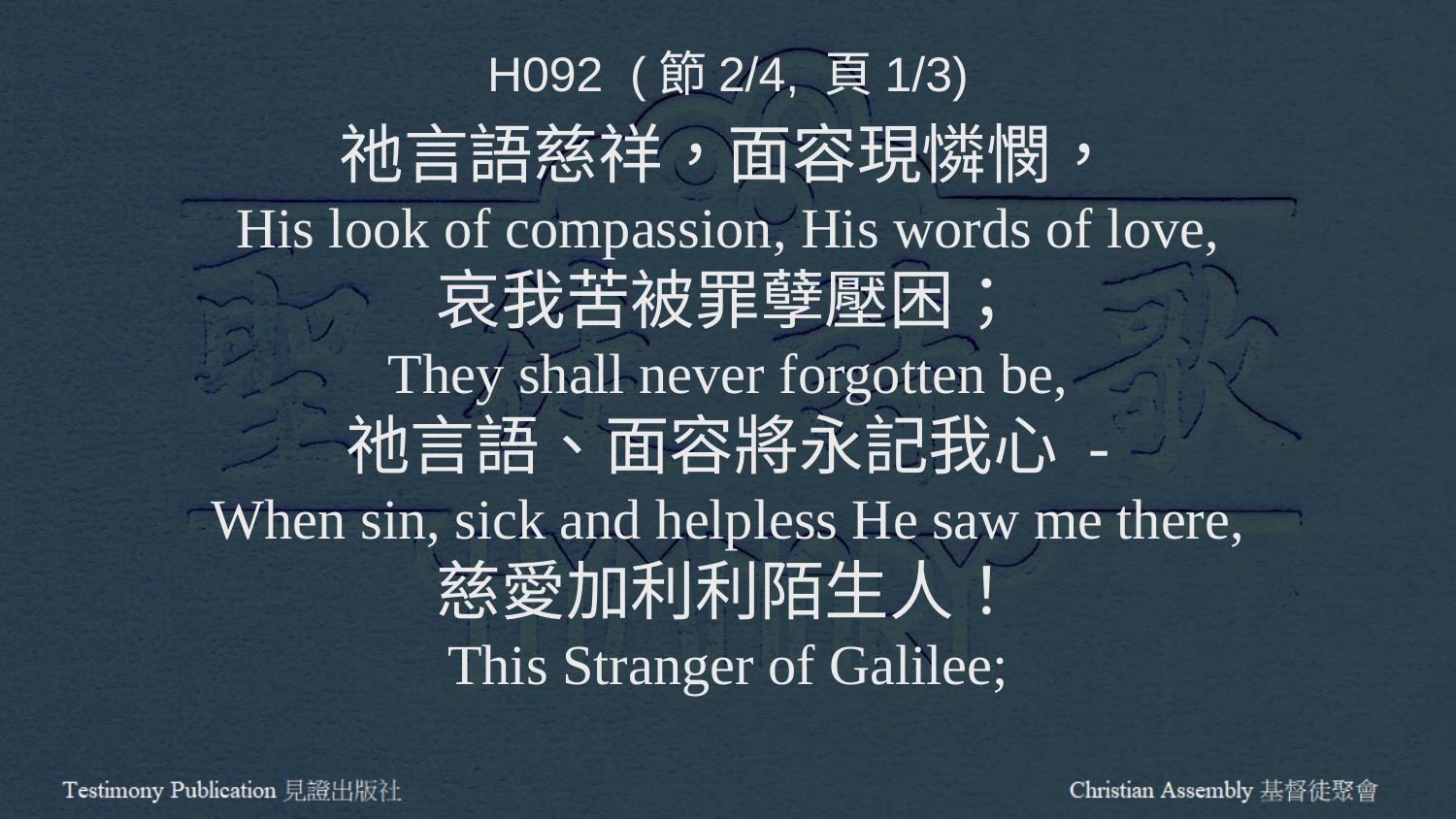

H092  (節2/4, 頁1/3)
祂言語慈祥，面容現憐憫，
His look of compassion, His words of love,
哀我苦被罪孽壓困；
They shall never forgotten be,
祂言語、面容將永記我心 -
When sin, sick and helpless He saw me there,
慈愛加利利陌生人！
This Stranger of Galilee;